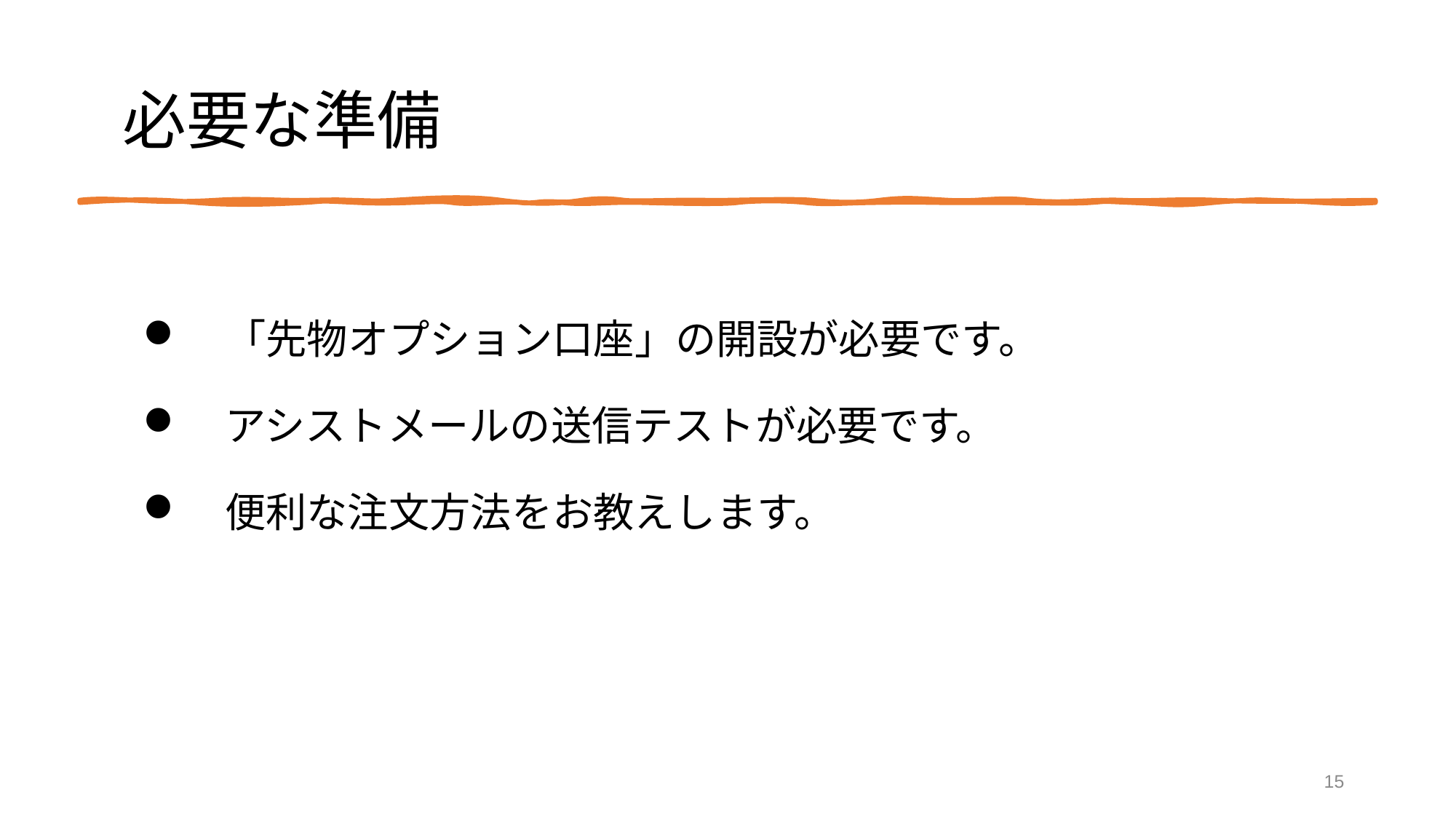

# 必要な準備

　「先物オプション口座」の開設が必要です。
　アシストメールの送信テストが必要です。
　便利な注文方法をお教えします。
15